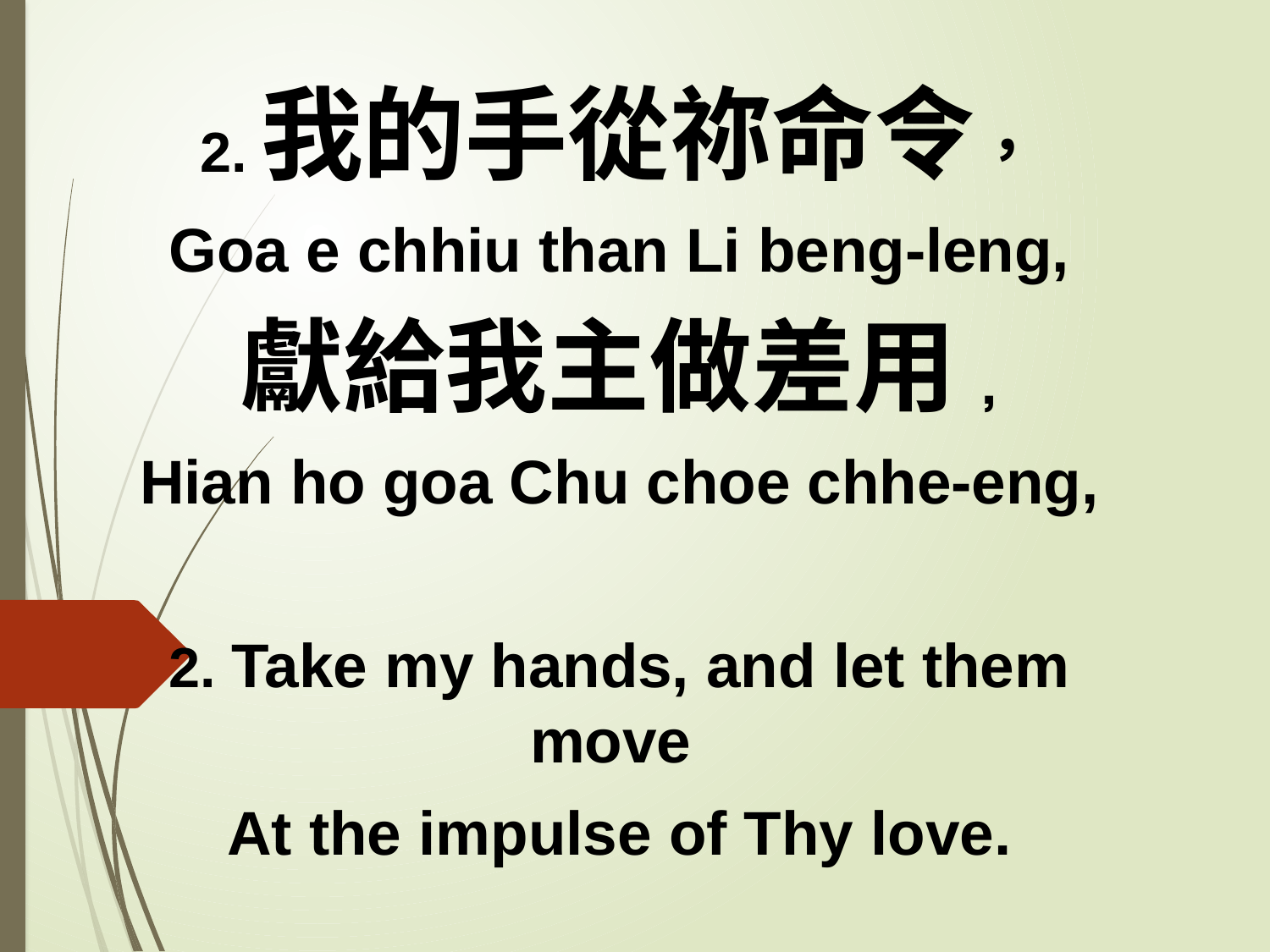

2.我的手從祢命令，
Goa e chhiu than Li beng-leng,
獻給我主做差用,
Hian ho goa Chu choe chhe-eng,

2. Take my hands, and let them move
At the impulse of Thy love.